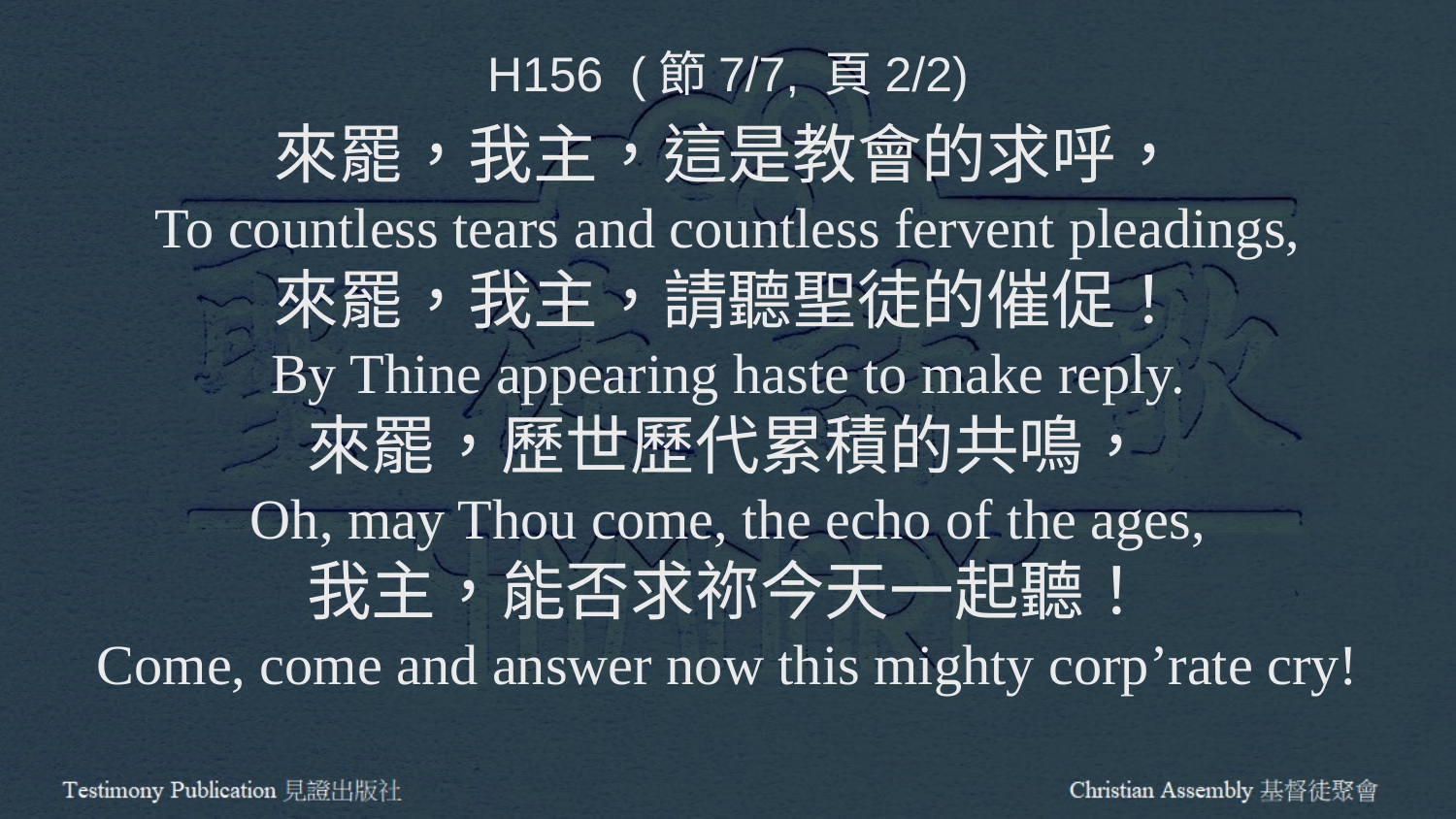

H156  (節7/7, 頁2/2)
來罷，我主，這是教會的求呼，
To countless tears and countless fervent pleadings,
來罷，我主，請聽聖徒的催促！
By Thine appearing haste to make reply.
來罷，歷世歷代累積的共鳴，
Oh, may Thou come, the echo of the ages,
我主，能否求祢今天一起聽！
Come, come and answer now this mighty corp’rate cry!